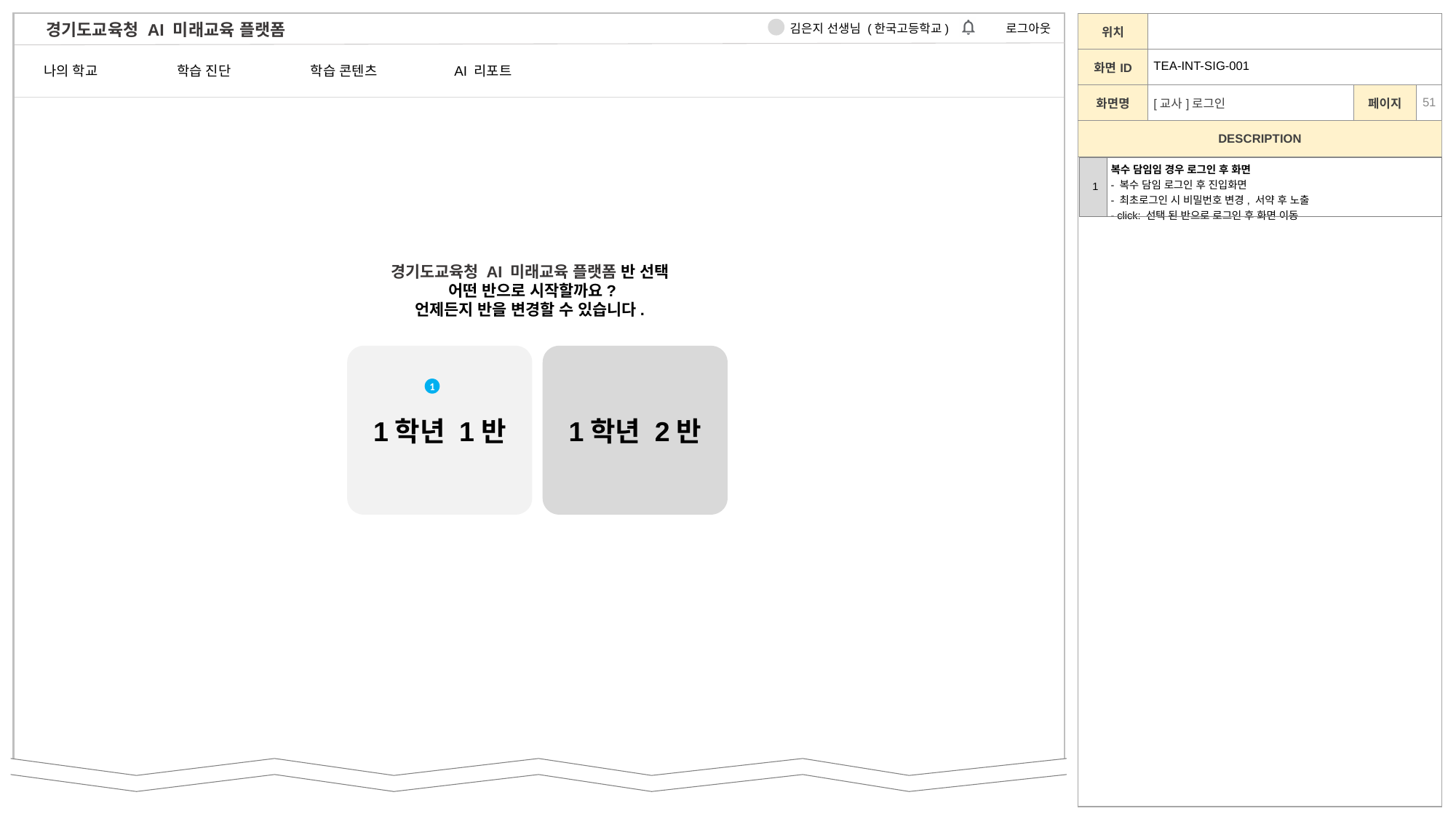

|  |  |  |
| --- | --- | --- |
| TEA-INT-SIG-001 |  |  |
| [교사]로그인 |  |  |
| 1 | 복수 담임임 경우 로그인 후 화면 - 복수 담임 로그인 후 진입화면 - 최초로그인 시 비밀번호 변경, 서약 후 노출 - click: 선택 된 반으로 로그인 후 화면 이동 |
| --- | --- |
경기도교육청 AI 미래교육 플랫폼 반 선택
어떤 반으로 시작할까요?
언제든지 반을 변경할 수 있습니다.

1
1학년 1반
1학년 2반